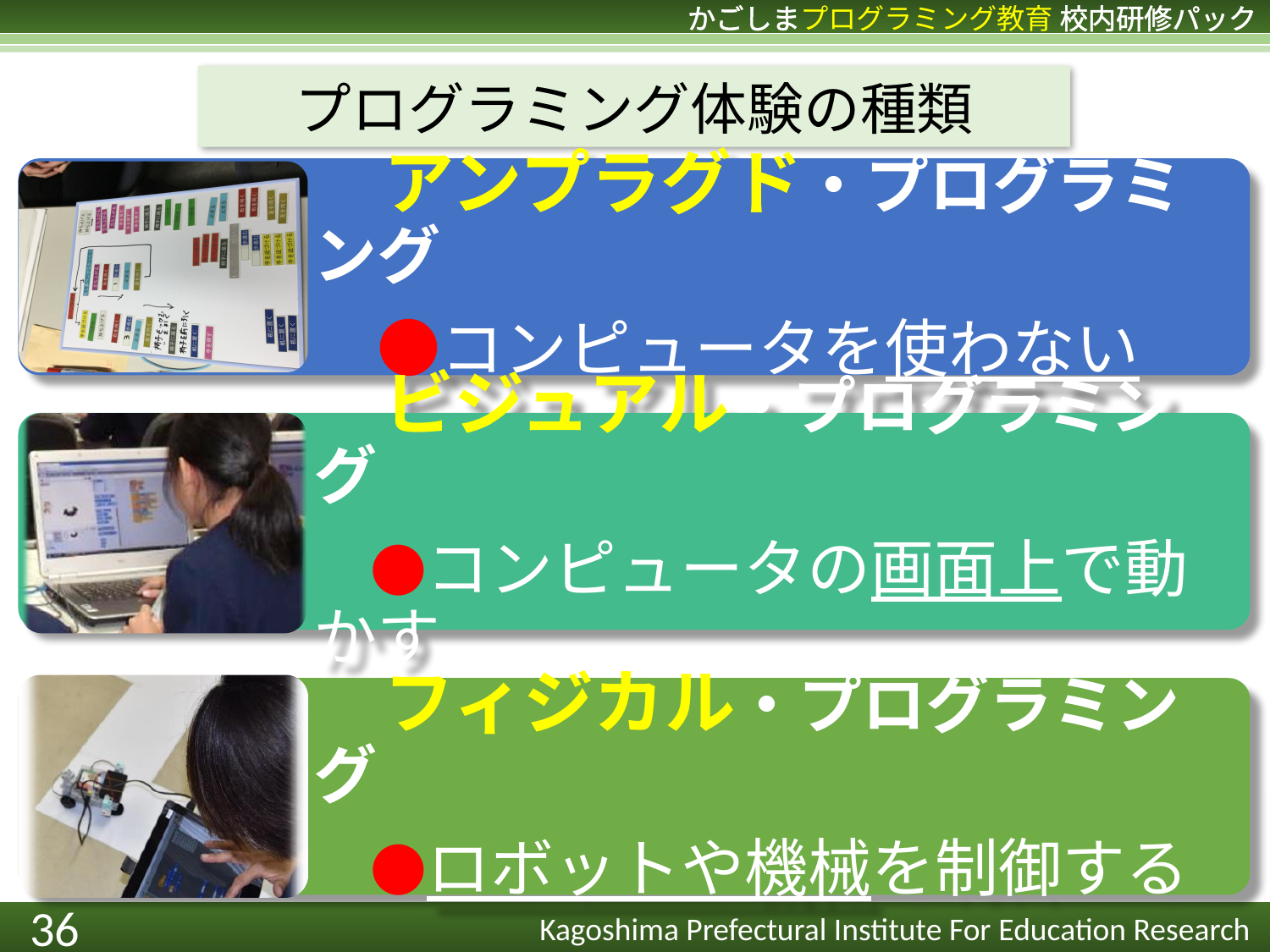

# プログラミング体験の種類
　アンプラグド・プログラミング
　●コンピュータを使わない
　ビジュアル・プログラミング
　●コンピュータの画面上で動かす
　フィジカル・プログラミング
　●ロボットや機械を制御する
36